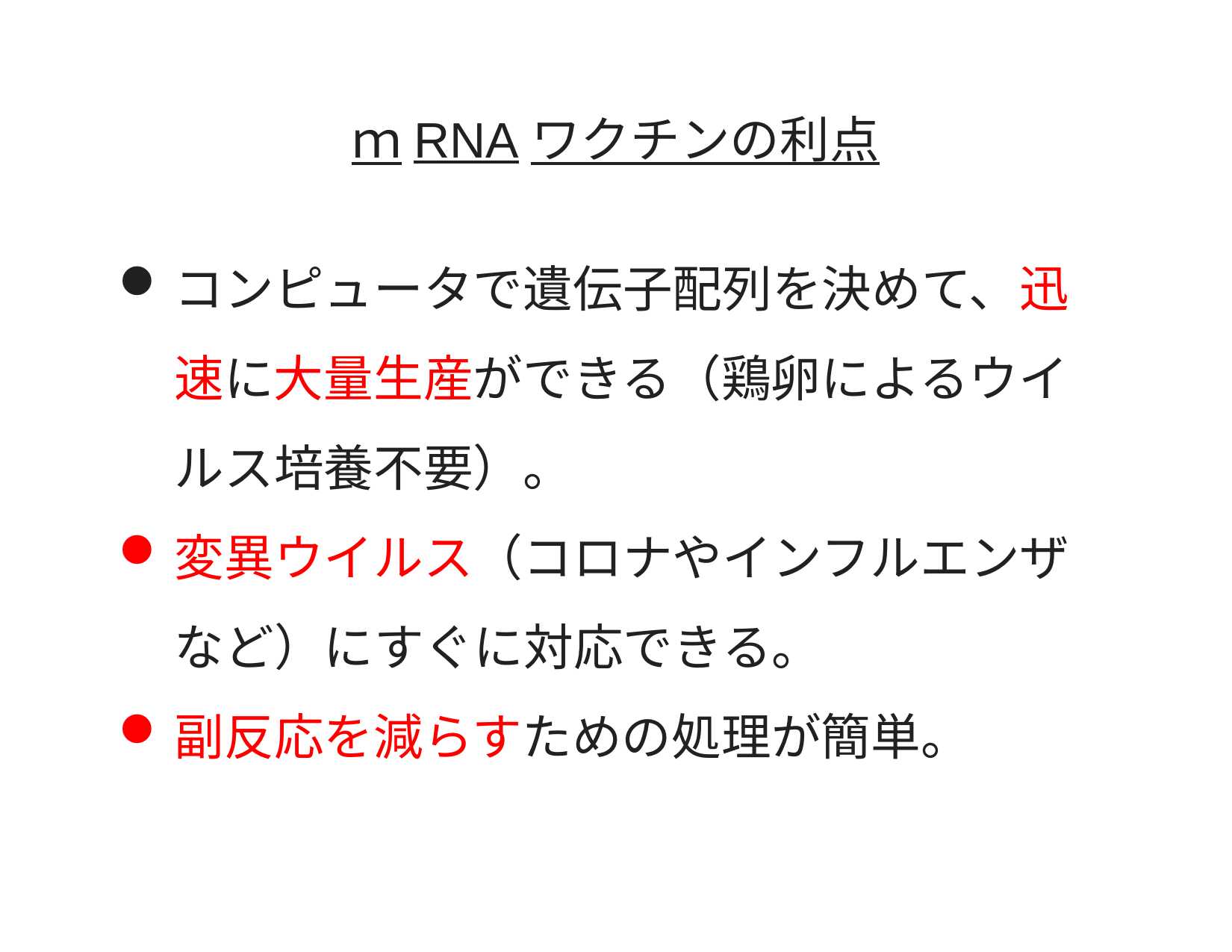

ｍRNAワクチンの利点

コンピュータで遺伝子配列を決めて、迅速に大量生産ができる（鶏卵によるウイルス培養不要）。
変異ウイルス（コロナやインフルエンザなど）にすぐに対応できる。
副反応を減らすための処理が簡単。